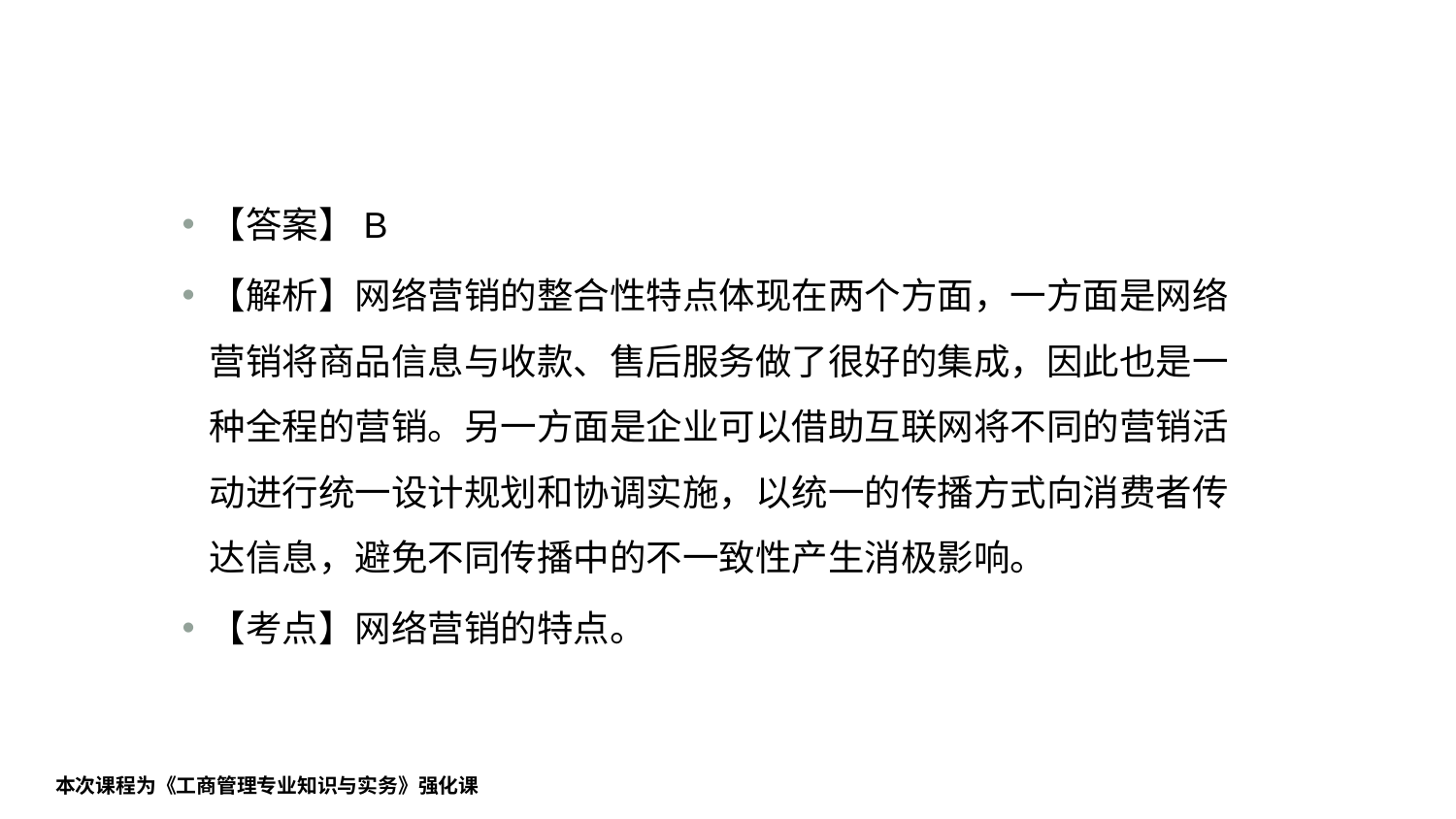

#
【答案】B
【解析】网络营销的整合性特点体现在两个方面，一方面是网络营销将商品信息与收款、售后服务做了很好的集成，因此也是一种全程的营销。另一方面是企业可以借助互联网将不同的营销活动进行统一设计规划和协调实施，以统一的传播方式向消费者传达信息，避免不同传播中的不一致性产生消极影响。
【考点】网络营销的特点。